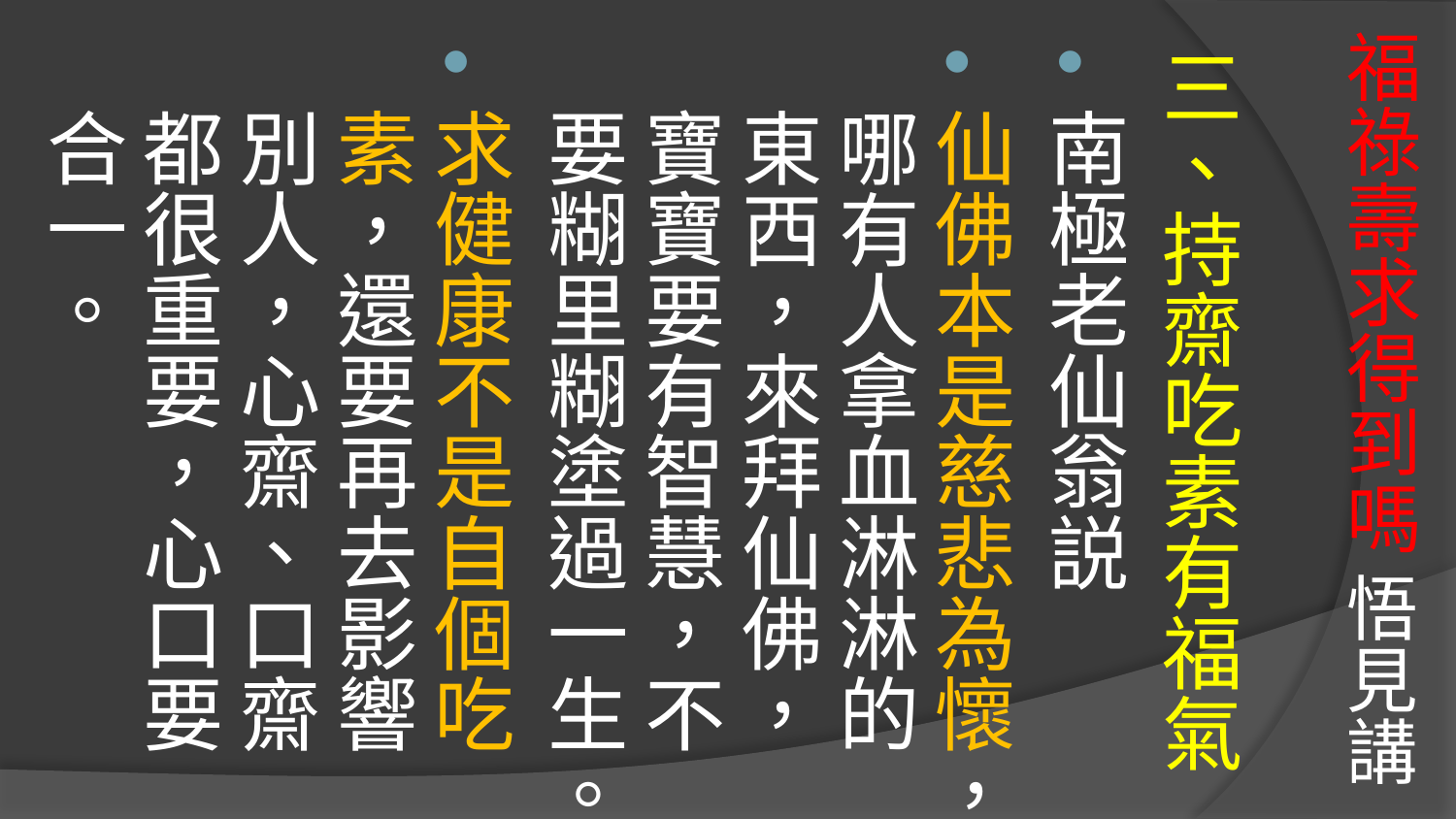

# 福祿壽求得到嗎 悟見講
三、持齋吃素有福氣
南極老仙翁説
仙佛本是慈悲為懷，哪有人拿血淋淋的東西，來拜仙佛，寶寶要有智慧，不要糊里糊塗過一生。
求健康不是自個吃素，還要再去影響別人，心齋、口齋都很重要，心口要合一。